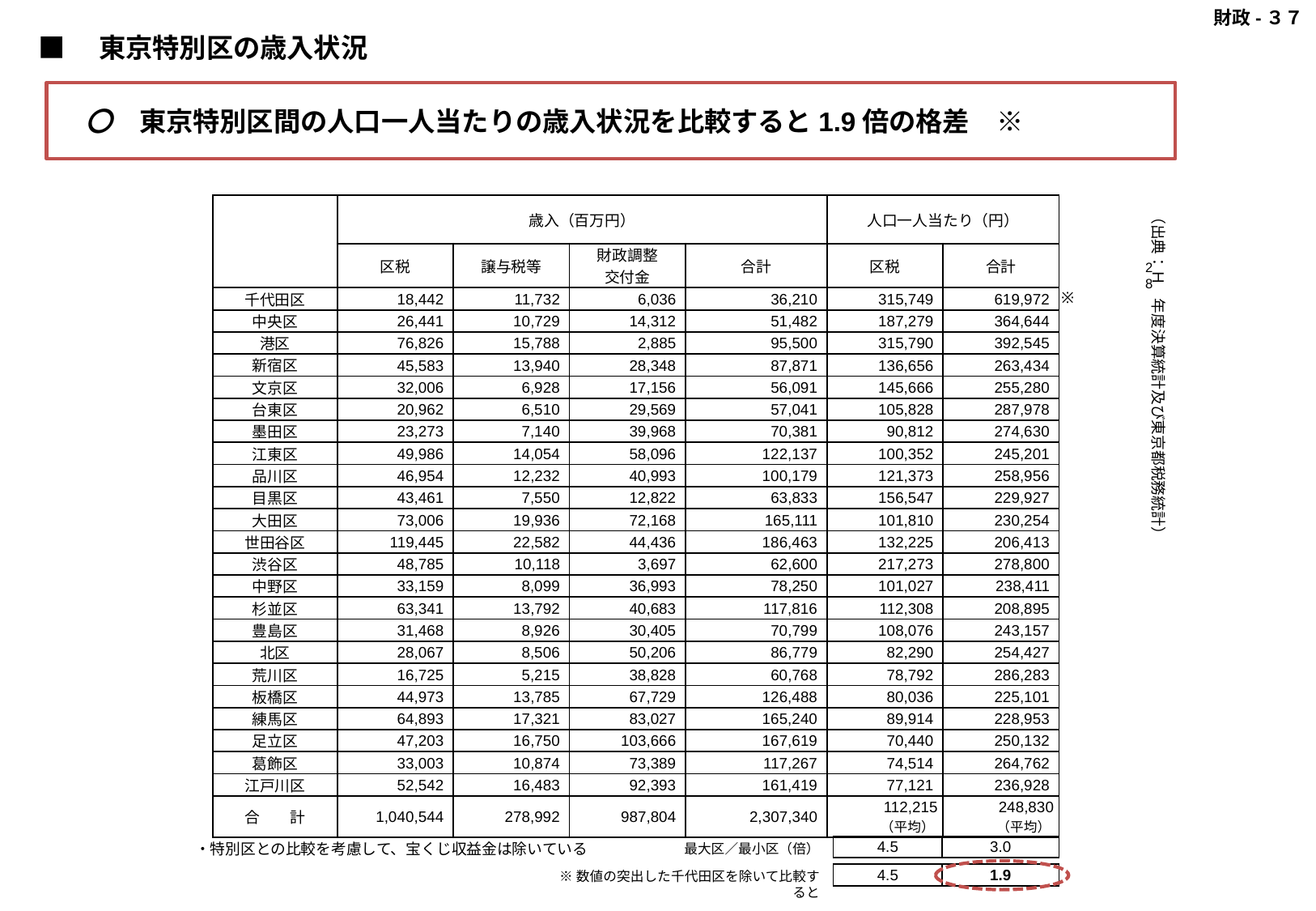

財政-３７
■　東京特別区の歳入状況
　〇　東京特別区間の人口一人当たりの歳入状況を比較すると1.9倍の格差　※
|  | 歳入（百万円） |  |  |  | 人口一人当たり（円） |  |
| --- | --- | --- | --- | --- | --- | --- |
|  | 区税 | 譲与税等 | 財政調整 交付金 | 合計 | 区税 | 合計 |
| 千代田区 | 18,442 | 11,732 | 6,036 | 36,210 | 315,749 | 619,972 |
| 中央区 | 26,441 | 10,729 | 14,312 | 51,482 | 187,279 | 364,644 |
| 港区 | 76,826 | 15,788 | 2,885 | 95,500 | 315,790 | 392,545 |
| 新宿区 | 45,583 | 13,940 | 28,348 | 87,871 | 136,656 | 263,434 |
| 文京区 | 32,006 | 6,928 | 17,156 | 56,091 | 145,666 | 255,280 |
| 台東区 | 20,962 | 6,510 | 29,569 | 57,041 | 105,828 | 287,978 |
| 墨田区 | 23,273 | 7,140 | 39,968 | 70,381 | 90,812 | 274,630 |
| 江東区 | 49,986 | 14,054 | 58,096 | 122,137 | 100,352 | 245,201 |
| 品川区 | 46,954 | 12,232 | 40,993 | 100,179 | 121,373 | 258,956 |
| 目黒区 | 43,461 | 7,550 | 12,822 | 63,833 | 156,547 | 229,927 |
| 大田区 | 73,006 | 19,936 | 72,168 | 165,111 | 101,810 | 230,254 |
| 世田谷区 | 119,445 | 22,582 | 44,436 | 186,463 | 132,225 | 206,413 |
| 渋谷区 | 48,785 | 10,118 | 3,697 | 62,600 | 217,273 | 278,800 |
| 中野区 | 33,159 | 8,099 | 36,993 | 78,250 | 101,027 | 238,411 |
| 杉並区 | 63,341 | 13,792 | 40,683 | 117,816 | 112,308 | 208,895 |
| 豊島区 | 31,468 | 8,926 | 30,405 | 70,799 | 108,076 | 243,157 |
| 北区 | 28,067 | 8,506 | 50,206 | 86,779 | 82,290 | 254,427 |
| 荒川区 | 16,725 | 5,215 | 38,828 | 60,768 | 78,792 | 286,283 |
| 板橋区 | 44,973 | 13,785 | 67,729 | 126,488 | 80,036 | 225,101 |
| 練馬区 | 64,893 | 17,321 | 83,027 | 165,240 | 89,914 | 228,953 |
| 足立区 | 47,203 | 16,750 | 103,666 | 167,619 | 70,440 | 250,132 |
| 葛飾区 | 33,003 | 10,874 | 73,389 | 117,267 | 74,514 | 264,762 |
| 江戸川区 | 52,542 | 16,483 | 92,393 | 161,419 | 77,121 | 236,928 |
| 合　　計 | 1,040,544 | 278,992 | 987,804 | 2,307,340 | 112,215 （平均） | 248,830 （平均） |
（出典：Ｈ    年度決算統計及び東京都税務統計）
28
※
・特別区との比較を考慮して、宝くじ収益金は除いている
最大区／最小区（倍）
| 4.5 | 3.0 |
| --- | --- |

※数値の突出した千代田区を除いて比較すると
| 4.5 | 1.9 |
| --- | --- |